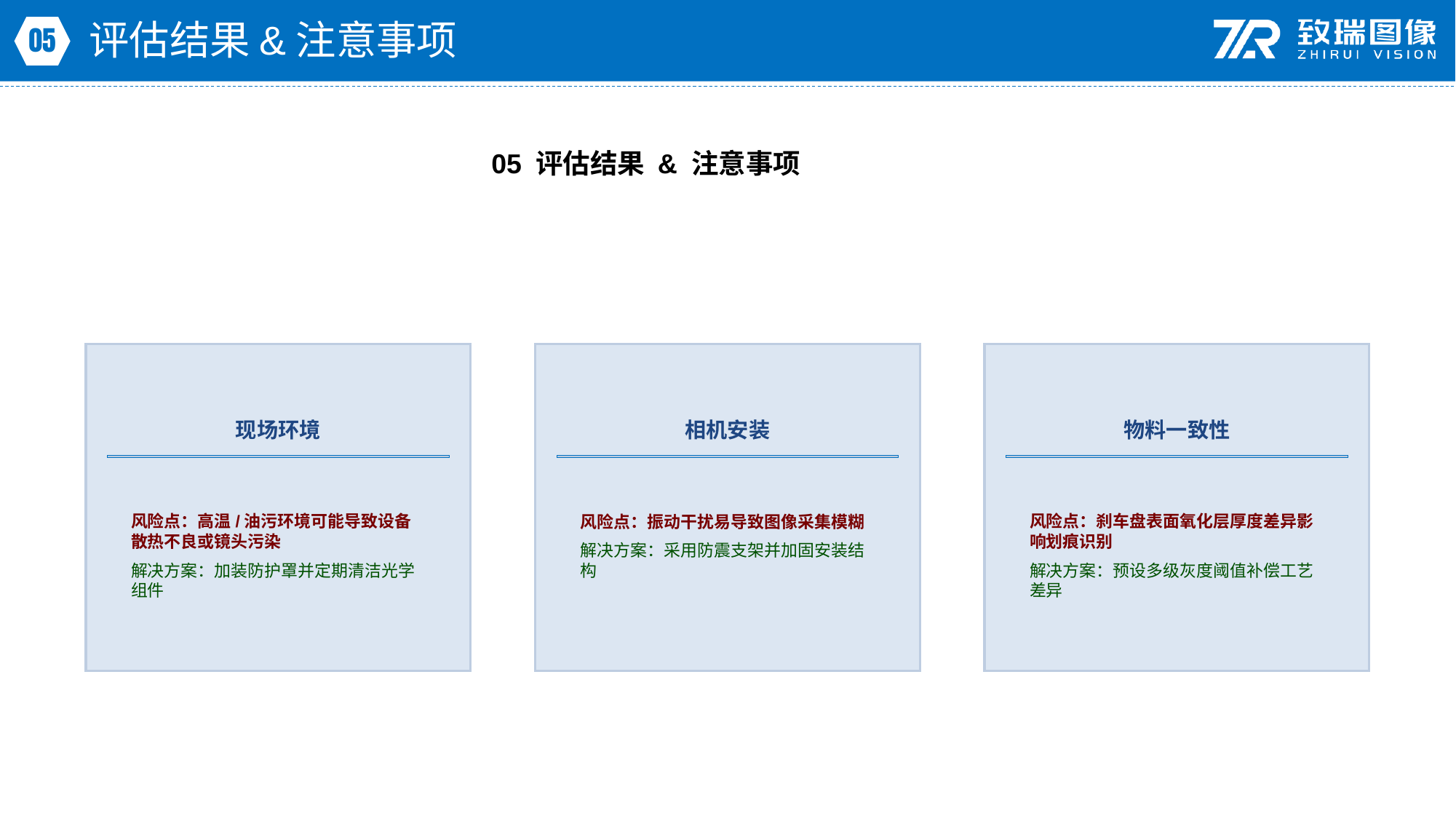

评估结果&注意事项
05

05 评估结果 & 注意事项

现场环境

相机安装

物料一致性

风险点：高温/油污环境可能导致设备散热不良或镜头污染
解决方案：加装防护罩并定期清洁光学组件

风险点：振动干扰易导致图像采集模糊
解决方案：采用防震支架并加固安装结构

风险点：刹车盘表面氧化层厚度差异影响划痕识别
解决方案：预设多级灰度阈值补偿工艺差异